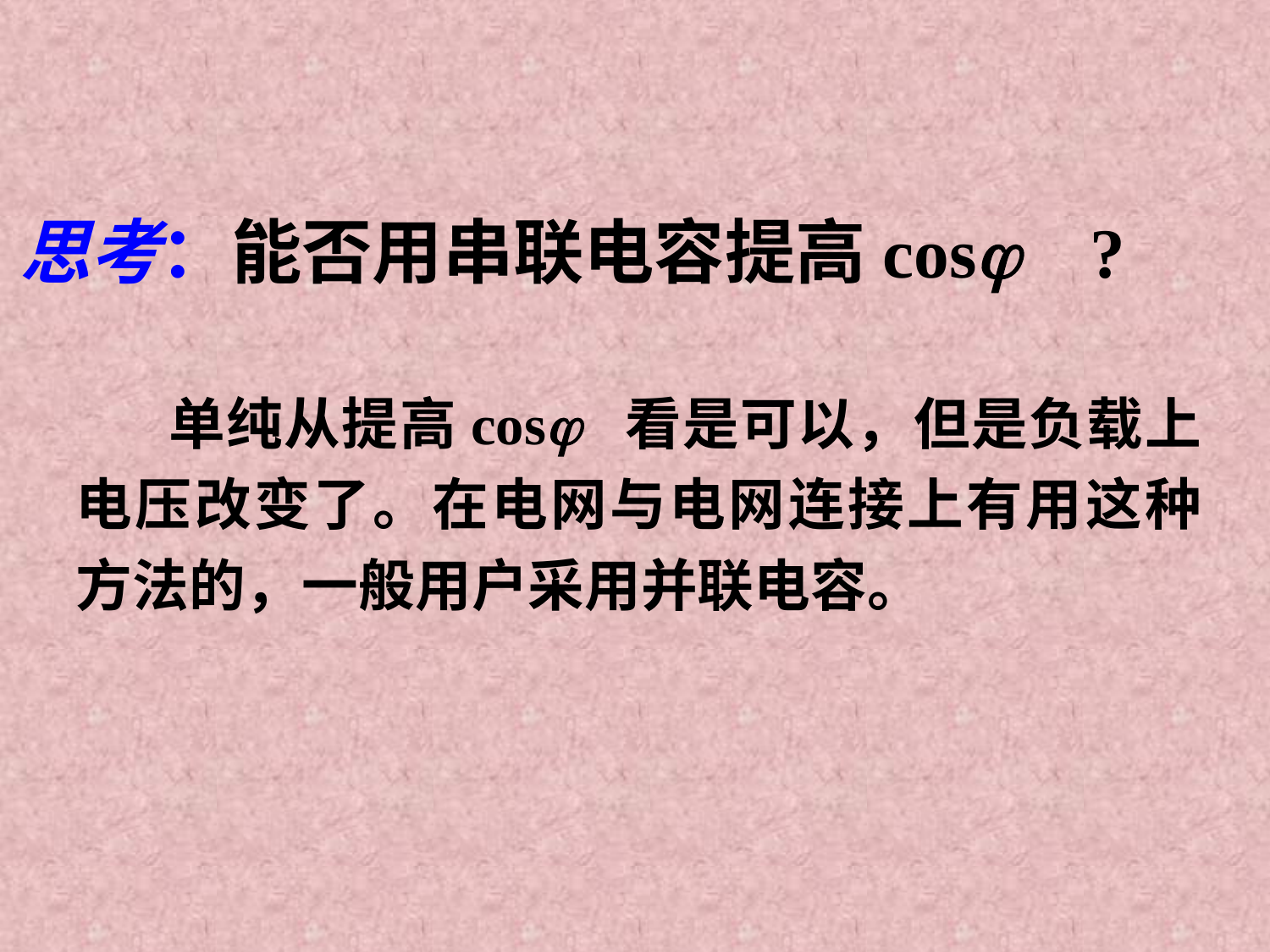

思考：能否用串联电容提高cosϕ  ?
单纯从提高cosϕ 看是可以，但是负载上电压改变了。在电网与电网连接上有用这种方法的，一般用户采用并联电容。